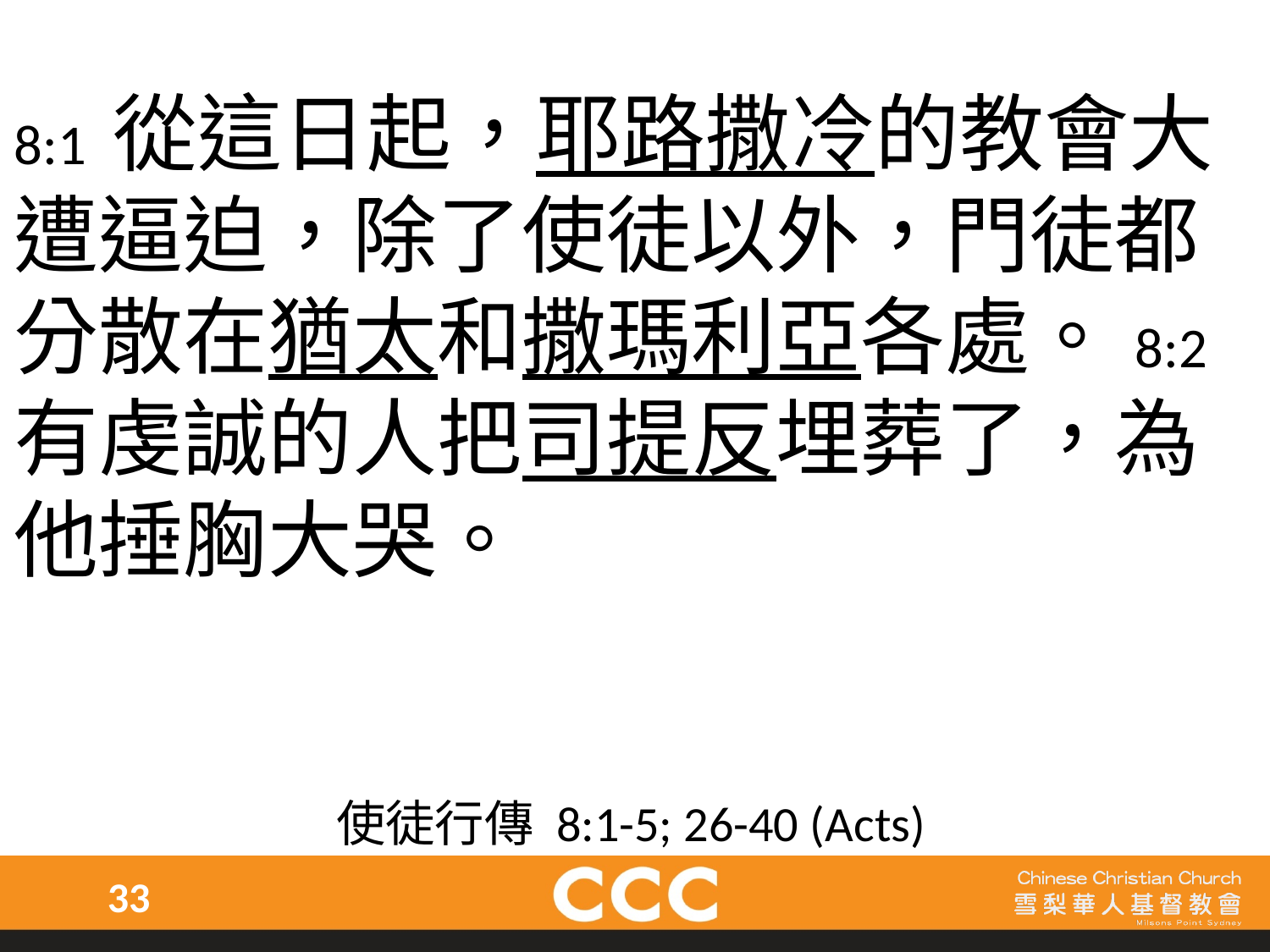

8:1 從這日起，耶路撒冷的教會大遭逼迫，除了使徒以外，門徒都分散在猶太和撒瑪利亞各處。8:2 有虔誠的人把司提反埋葬了，為他捶胸大哭。
使徒行傳 8:1-5; 26-40 (Acts)
33